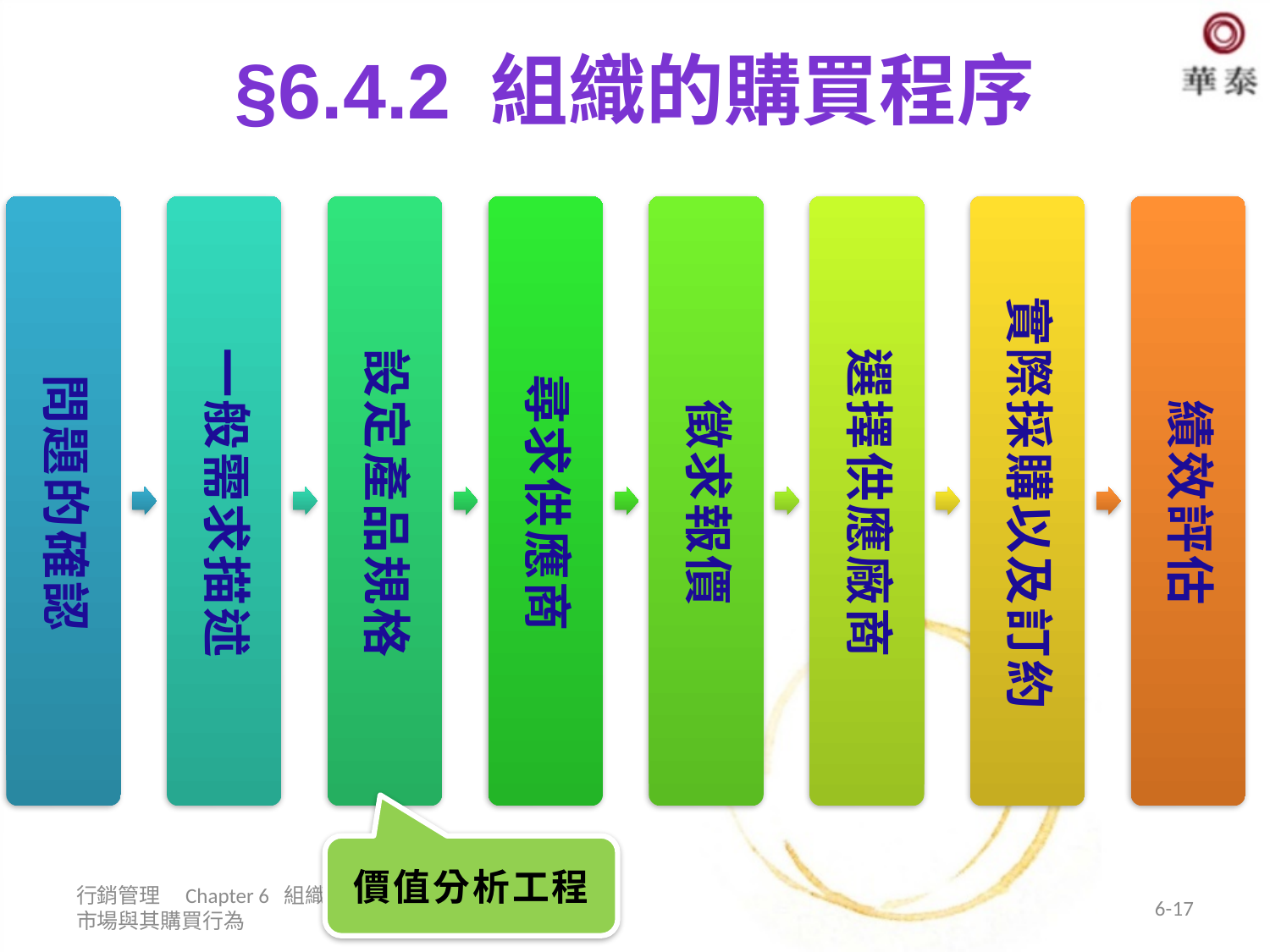

# §6.4.2 組織的購買程序
問題的確認

一般需求描述

設定產品規格

尋求供應商

徵求報價

選擇供應廠商

實際採購以及訂約

績效評估
價值分析工程
行銷管理   Chapter 6  組織市場與其購買行為
6-17